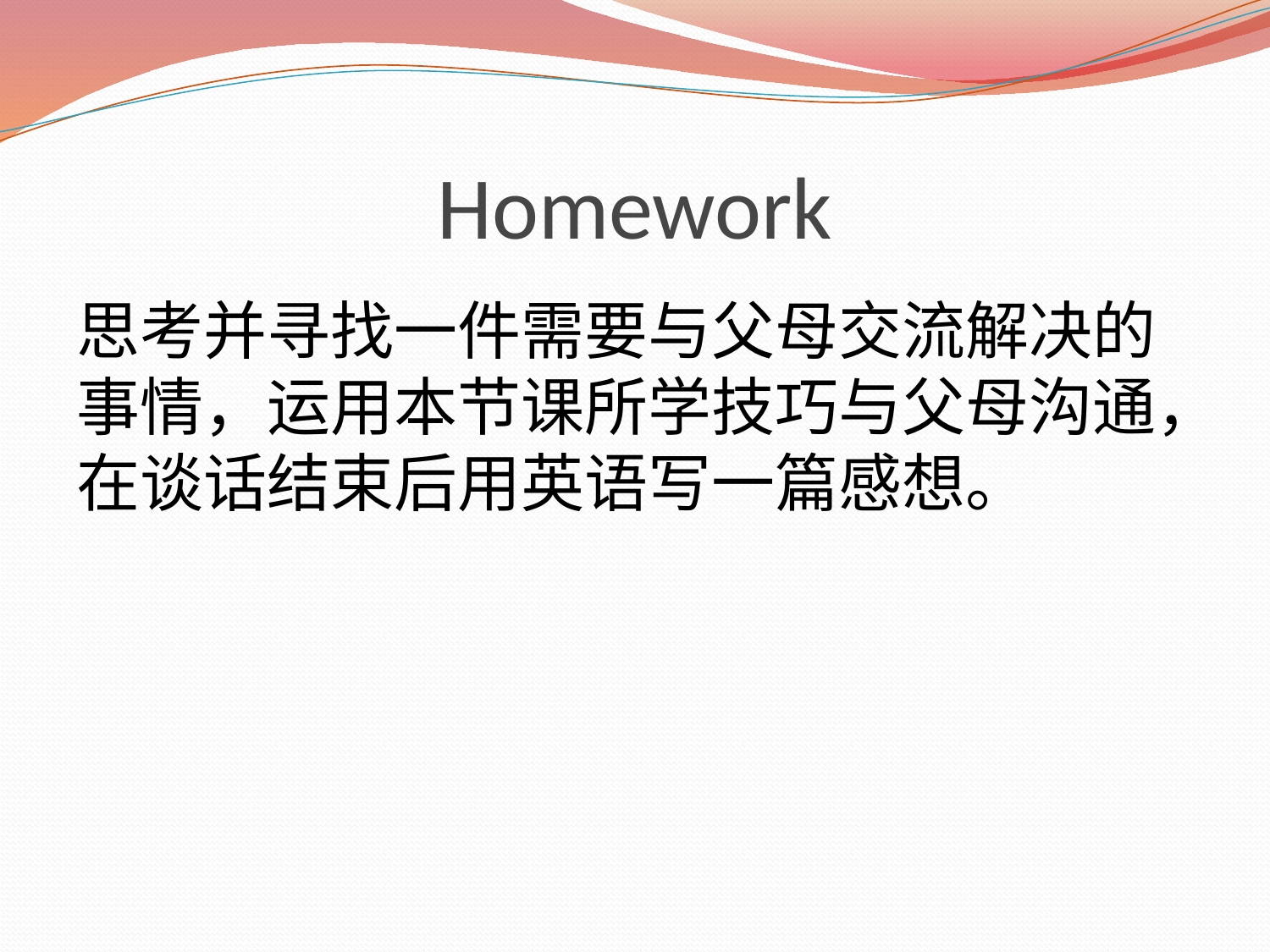

# Homework
思考并寻找一件需要与父母交流解决的事情，运用本节课所学技巧与父母沟通，在谈话结束后用英语写一篇感想。